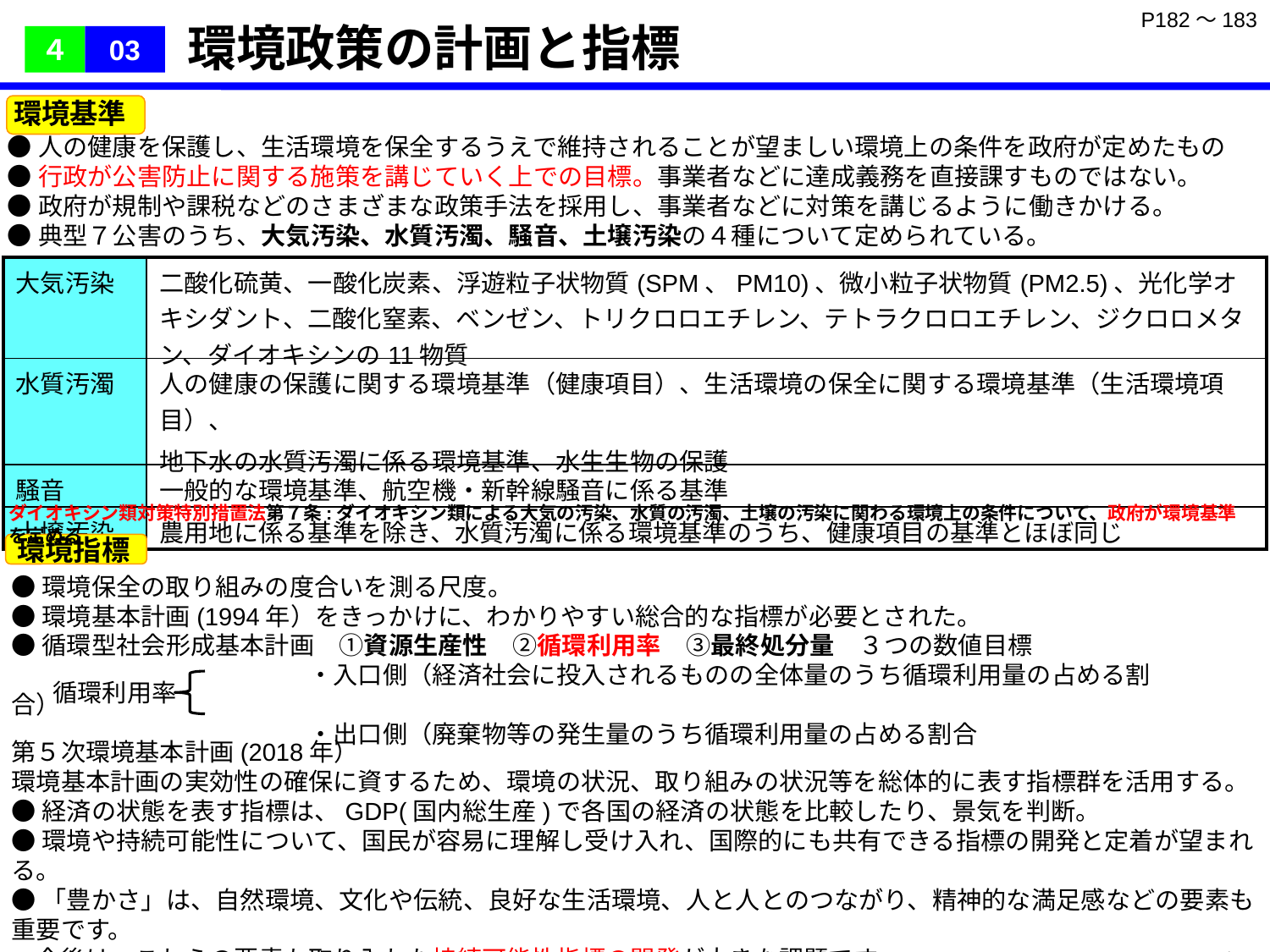

P182～183
環境政策の計画と指標
４
03

環境基準

●人の健康を保護し、生活環境を保全するうえで維持されることが望ましい環境上の条件を政府が定めたもの
●行政が公害防止に関する施策を講じていく上での目標。事業者などに達成義務を直接課すものではない。
●政府が規制や課税などのさまざまな政策手法を採用し、事業者などに対策を講じるように働きかける。
●典型７公害のうち、大気汚染、水質汚濁、騒音、土壌汚染の４種について定められている。
| 大気汚染 | 二酸化硫黄、一酸化炭素、浮遊粒子状物質(SPM、PM10)、微小粒子状物質(PM2.5)、光化学オキシダント、二酸化窒素、ベンゼン、トリクロロエチレン、テトラクロロエチレン、ジクロロメタン、ダイオキシンの11物質 |
| --- | --- |
| 水質汚濁 | 人の健康の保護に関する環境基準（健康項目）、生活環境の保全に関する環境基準（生活環境項目）、 地下水の水質汚濁に係る環境基準、水生生物の保護 |
| 騒音 | 一般的な環境基準、航空機・新幹線騒音に係る基準 |
| 土壌汚染 | 農用地に係る基準を除き、水質汚濁に係る環境基準のうち、健康項目の基準とほぼ同じ |
ダイオキシン類対策特別措置法第７条:ダイオキシン類による大気の汚染、水質の汚濁、土壌の汚染に関わる環境上の条件について、政府が環境基準を定める
環境指標

●環境保全の取り組みの度合いを測る尺度。
●環境基本計画(1994年）をきっかけに、わかりやすい総合的な指標が必要とされた。
●循環型社会形成基本計画　①資源生産性　②循環利用率　③最終処分量　３つの数値目標
　　　　　　　　　　　　・入口側（経済社会に投入されるものの全体量のうち循環利用量の占める割合）
　　　　　　　　　　　　・出口側（廃棄物等の発生量のうち循環利用量の占める割合
循環利用率

第５次環境基本計画(2018年）
環境基本計画の実効性の確保に資するため、環境の状況、取り組みの状況等を総体的に表す指標群を活用する。
●経済の状態を表す指標は、GDP(国内総生産)で各国の経済の状態を比較したり、景気を判断。
●環境や持続可能性について、国民が容易に理解し受け入れ、国際的にも共有できる指標の開発と定着が望まれる。
●「豊かさ」は、自然環境、文化や伝統、良好な生活環境、人と人とのつながり、精神的な満足感などの要素も重要です。
　今後は、これらの要素も取り入れた持続可能性指標の開発が大きな課題です。　　(P194　ＨＤＩ、ＩＷＩ、ｴｺﾛｼﾞｶﾙﾌｯﾄﾌﾟﾘﾝﾄ等)